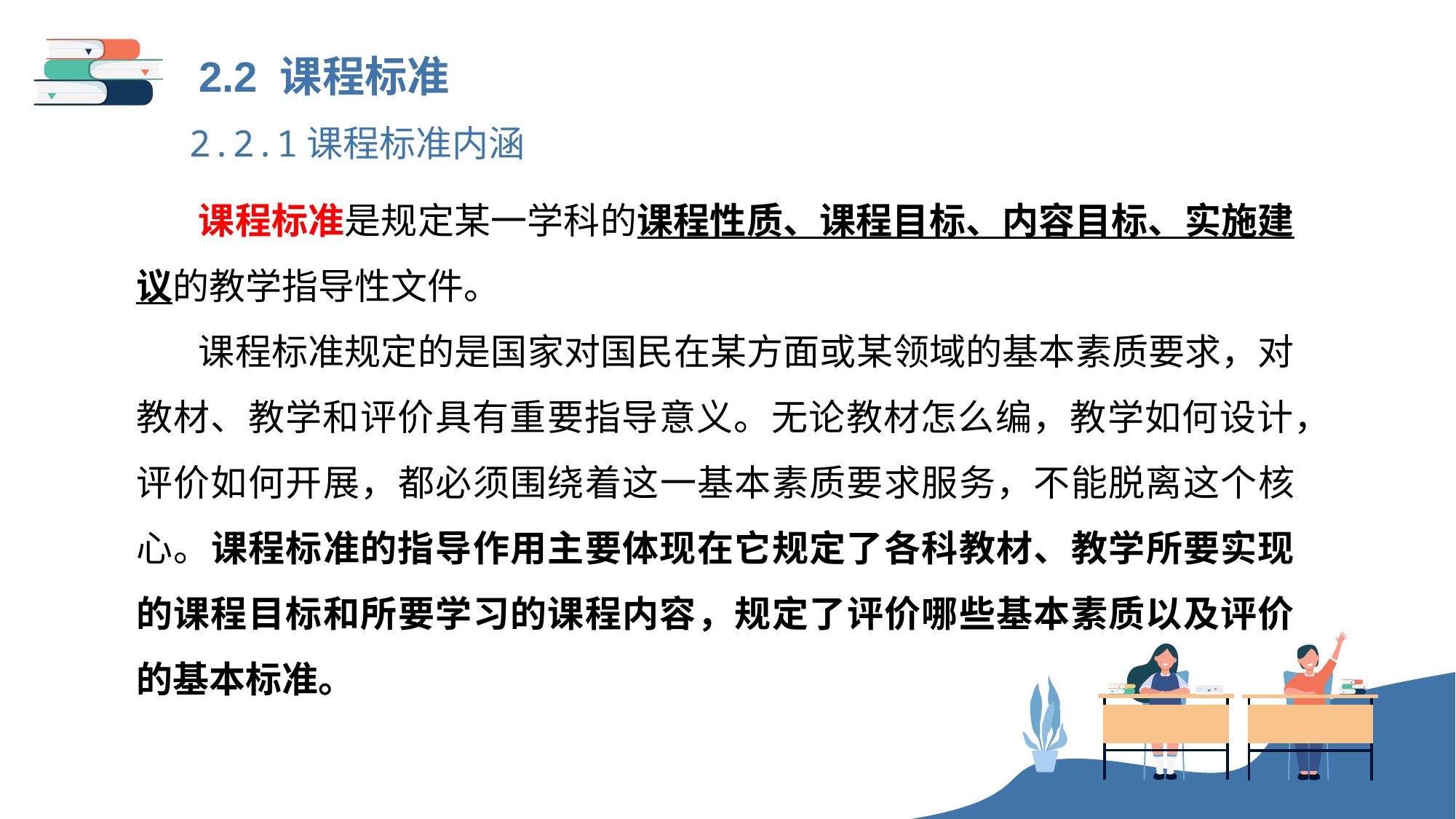

2.2 课程标准
2.2.1课程标准内涵
课程标准是规定某一学科的课程性质、课程目标、内容目标、实施建议的教学指导性文件。
课程标准规定的是国家对国民在某方面或某领域的基本素质要求，对教材、教学和评价具有重要指导意义。无论教材怎么编，教学如何设计，评价如何开展，都必须围绕着这一基本素质要求服务，不能脱离这个核心。课程标准的指导作用主要体现在它规定了各科教材、教学所要实现的课程目标和所要学习的课程内容，规定了评价哪些基本素质以及评价的基本标准。